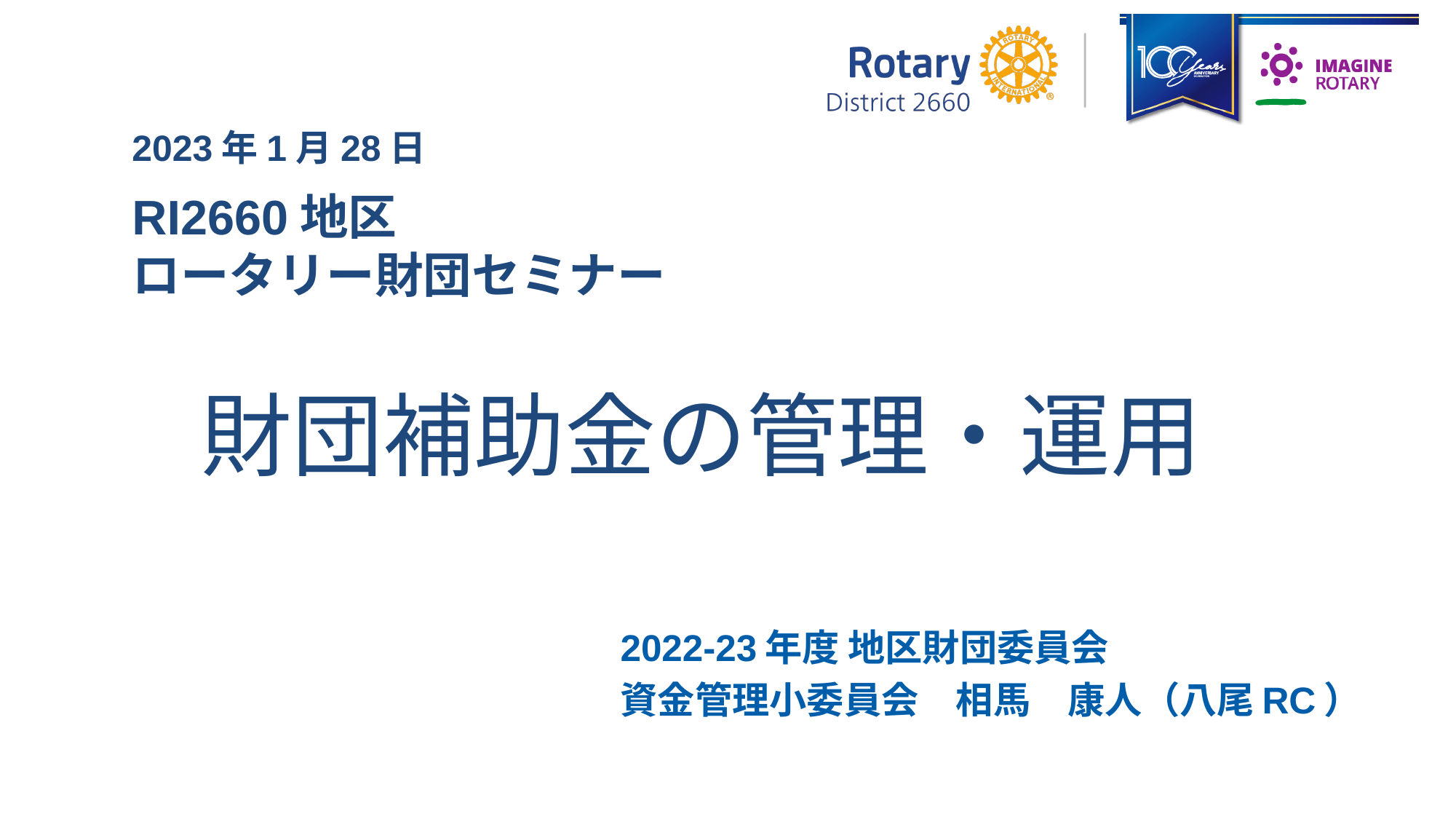

2023年1月28日
RI2660地区
ロータリー財団セミナー

財団補助金の管理・運用
2022-23年度 地区財団委員会
資金管理小委員会　相馬　康人（八尾RC）